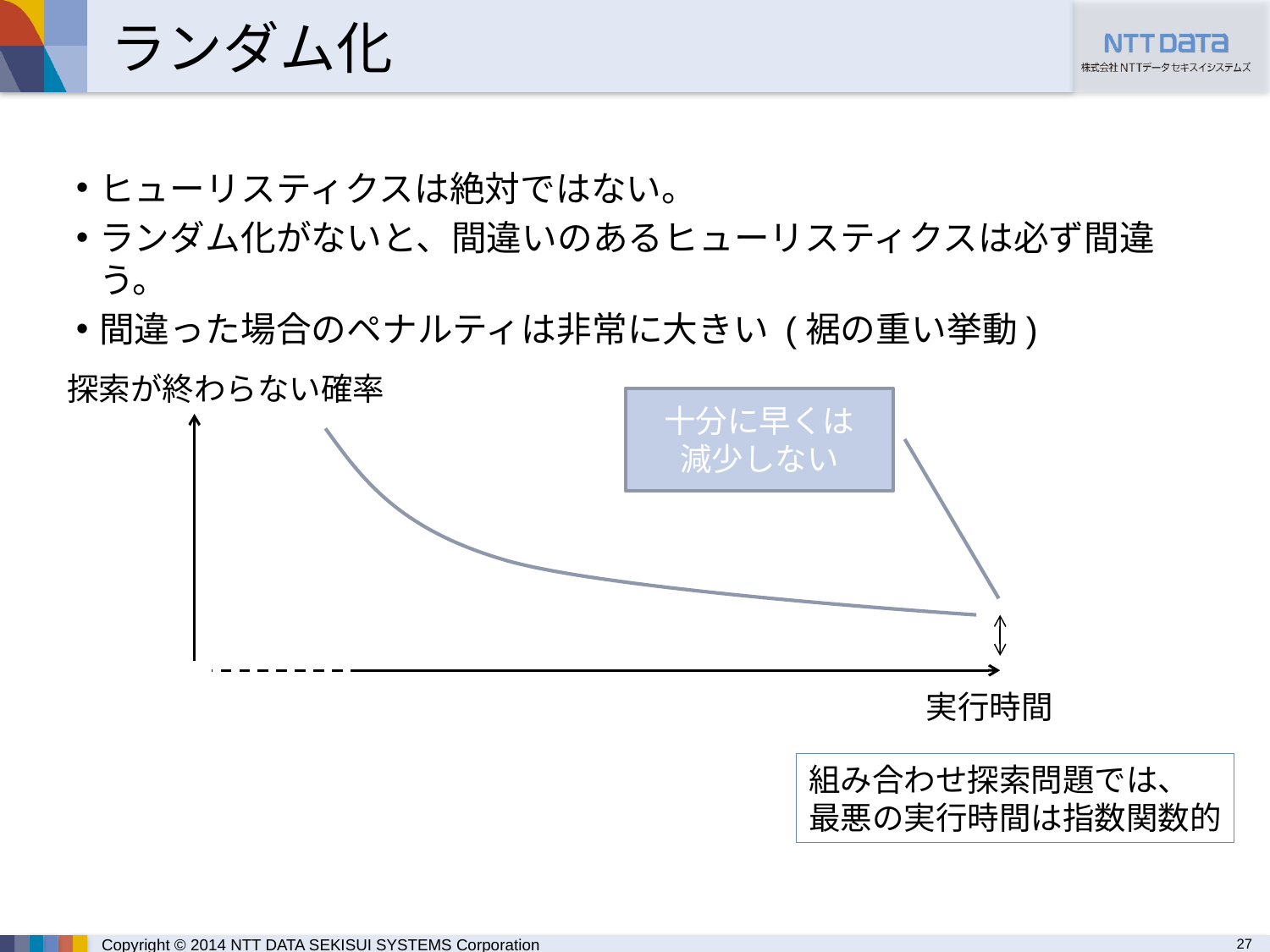

# ランダム化
ヒューリスティクスは絶対ではない。
ランダム化がないと、間違いのあるヒューリスティクスは必ず間違う。
間違った場合のペナルティは非常に大きい (裾の重い挙動)
探索が終わらない確率
十分に早くは
減少しない

実行時間
組み合わせ探索問題では、
最悪の実行時間は指数関数的